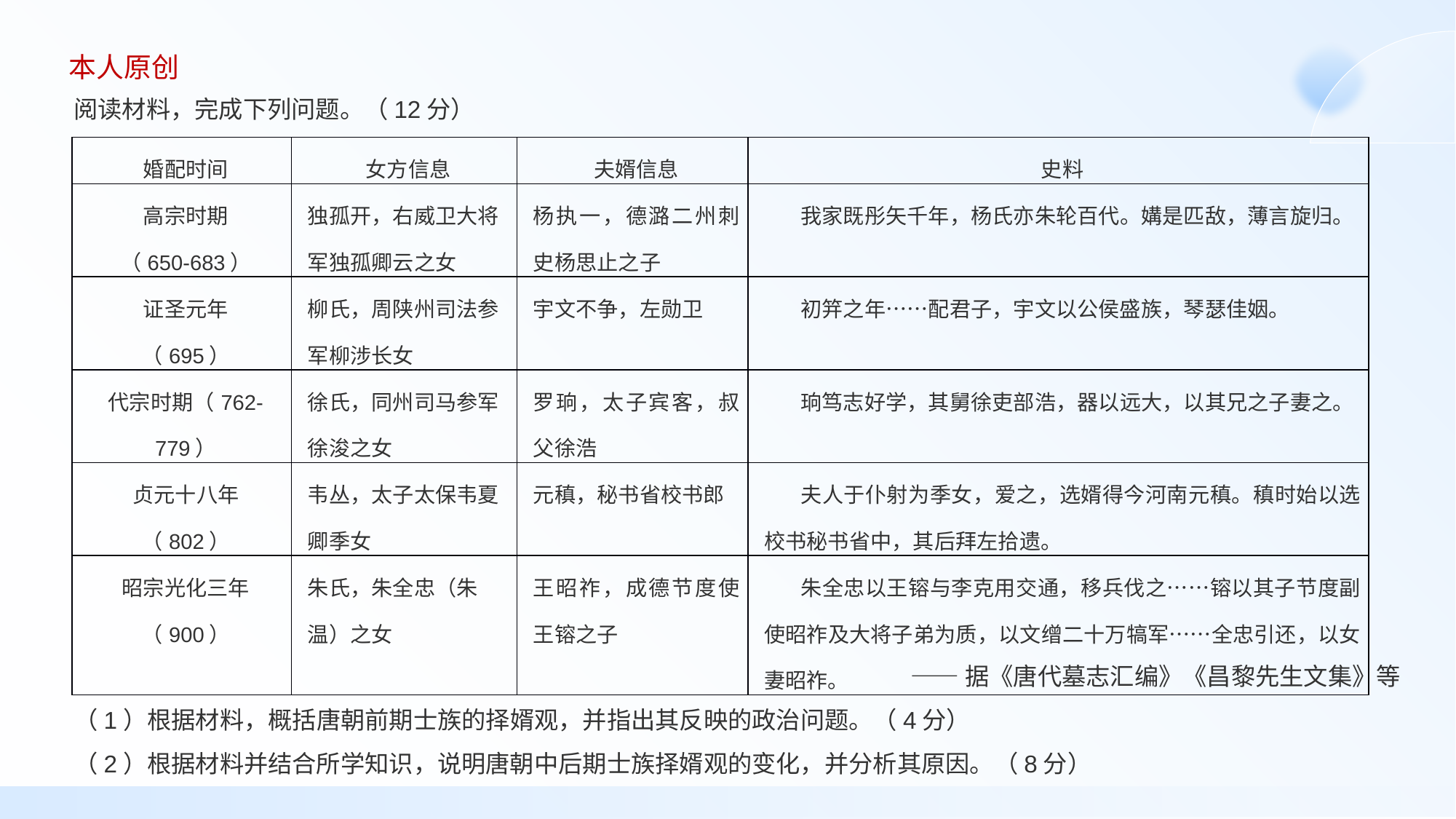

本人原创
阅读材料，完成下列问题。（12分）

——据《唐代墓志汇编》《昌黎先生文集》等
（1）根据材料，概括唐朝前期士族的择婿观，并指出其反映的政治问题。（4分）
（2）根据材料并结合所学知识，说明唐朝中后期士族择婿观的变化，并分析其原因。（8分）
| 婚配时间 | 女方信息 | 夫婿信息 | 史料 |
| --- | --- | --- | --- |
| 高宗时期 （650-683） | 独孤开，右威卫大将军独孤卿云之女 | 杨执一，德潞二州刺史杨思止之子 | 我家既彤矢千年，杨氏亦朱轮百代。媾是匹敌，薄言旋归。 |
| 证圣元年 （695） | 柳氏，周陕州司法参军柳涉长女 | 宇文不争，左勋卫 | 初笄之年……配君子，宇文以公侯盛族，琴瑟佳姻。 |
| 代宗时期（762-779） | 徐氏，同州司马参军徐浚之女 | 罗珦，太子宾客，叔父徐浩 | 珦笃志好学，其舅徐吏部浩，器以远大，以其兄之子妻之。 |
| 贞元十八年（802） | 韦丛，太子太保韦夏卿季女 | 元稹，秘书省校书郎 | 夫人于仆射为季女，爱之，选婿得今河南元稹。稹时始以选校书秘书省中，其后拜左拾遗。 |
| 昭宗光化三年（900） | 朱氏，朱全忠（朱温）之女 | 王昭祚，成德节度使王镕之子 | 朱全忠以王镕与李克用交通，移兵伐之……镕以其子节度副使昭祚及大将子弟为质，以文缯二十万犒军……全忠引还，以女妻昭祚。 |